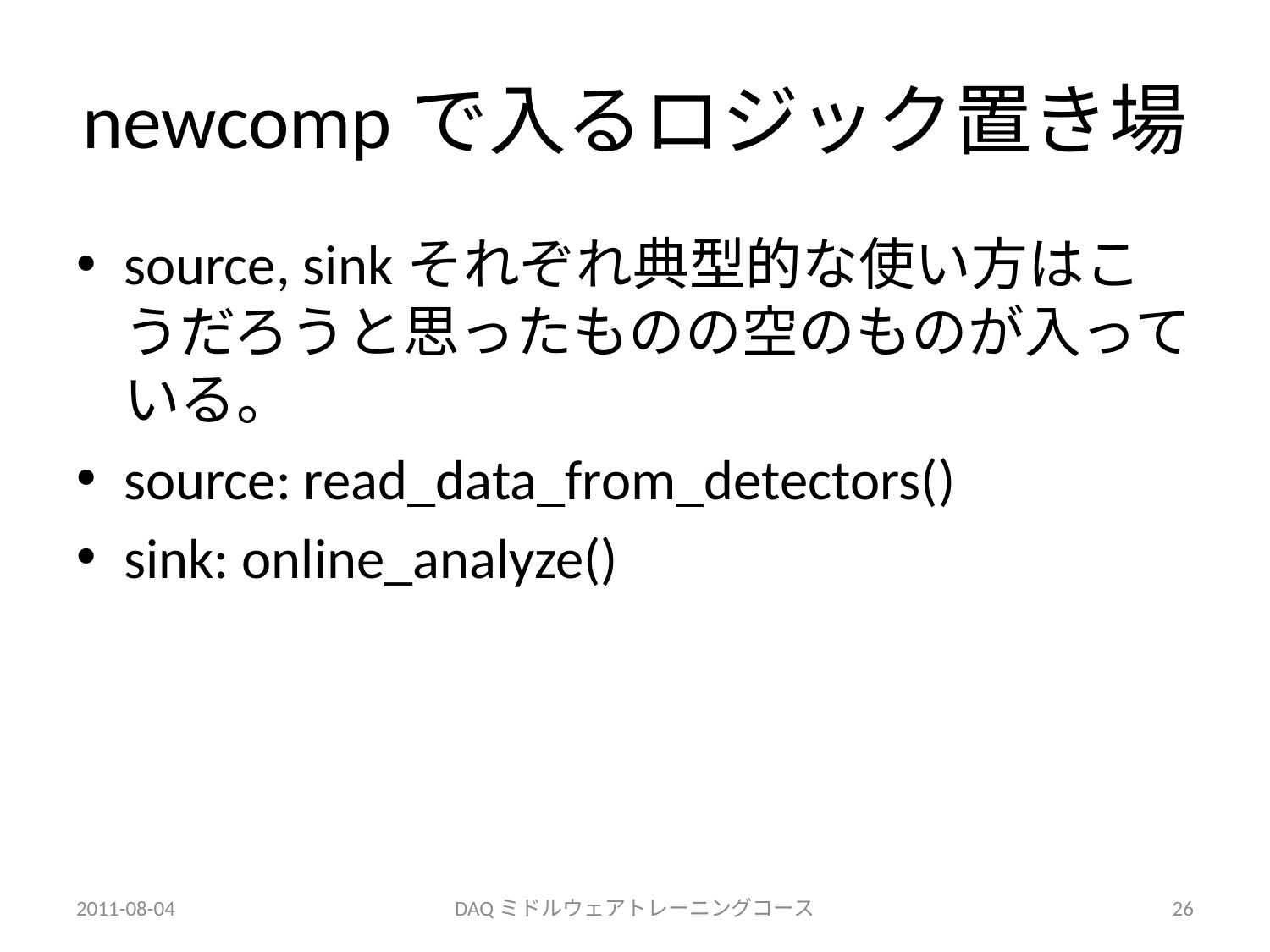

# newcompで入るロジック置き場
source, sinkそれぞれ典型的な使い方はこうだろうと思ったものの空のものが入っている。
source: read_data_from_detectors()
sink: online_analyze()
2011-08-04
DAQミドルウェアトレーニングコース
26